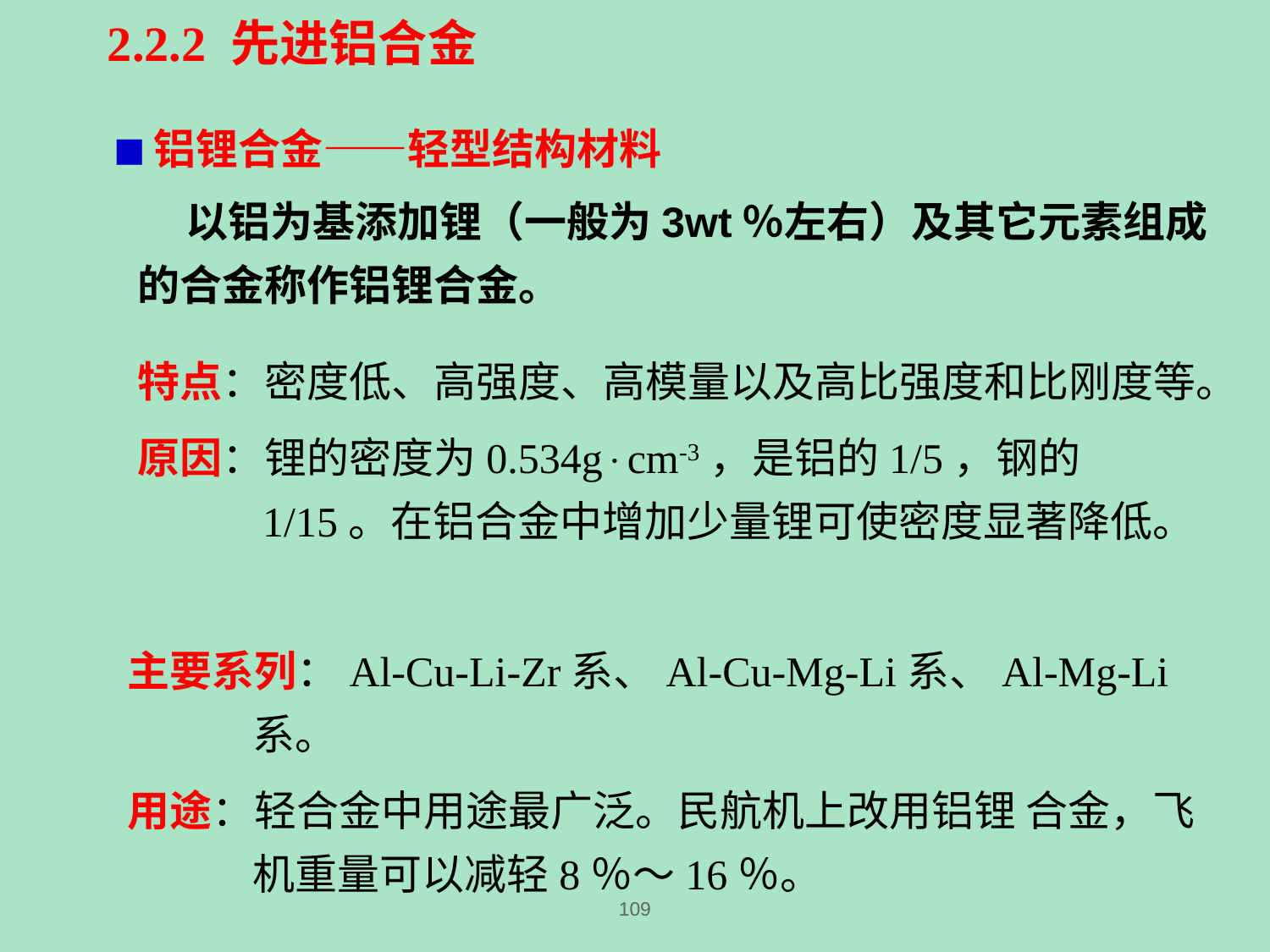

2.2.2 先进铝合金
■铝锂合金——轻型结构材料
    以铝为基添加锂（一般为3wt％左右）及其它元素组成的合金称作铝锂合金。
特点：密度低、高强度、高模量以及高比强度和比刚度等。
原因：锂的密度为0.534g⋅cm-3，是铝的1/5，钢的1/15。在铝合金中增加少量锂可使密度显著降低。
主要系列：Al-Cu-Li-Zr系、Al-Cu-Mg-Li系、Al-Mg-Li系。
用途：轻合金中用途最广泛。民航机上改用铝锂 合金，飞机重量可以减轻8％～16％。
109